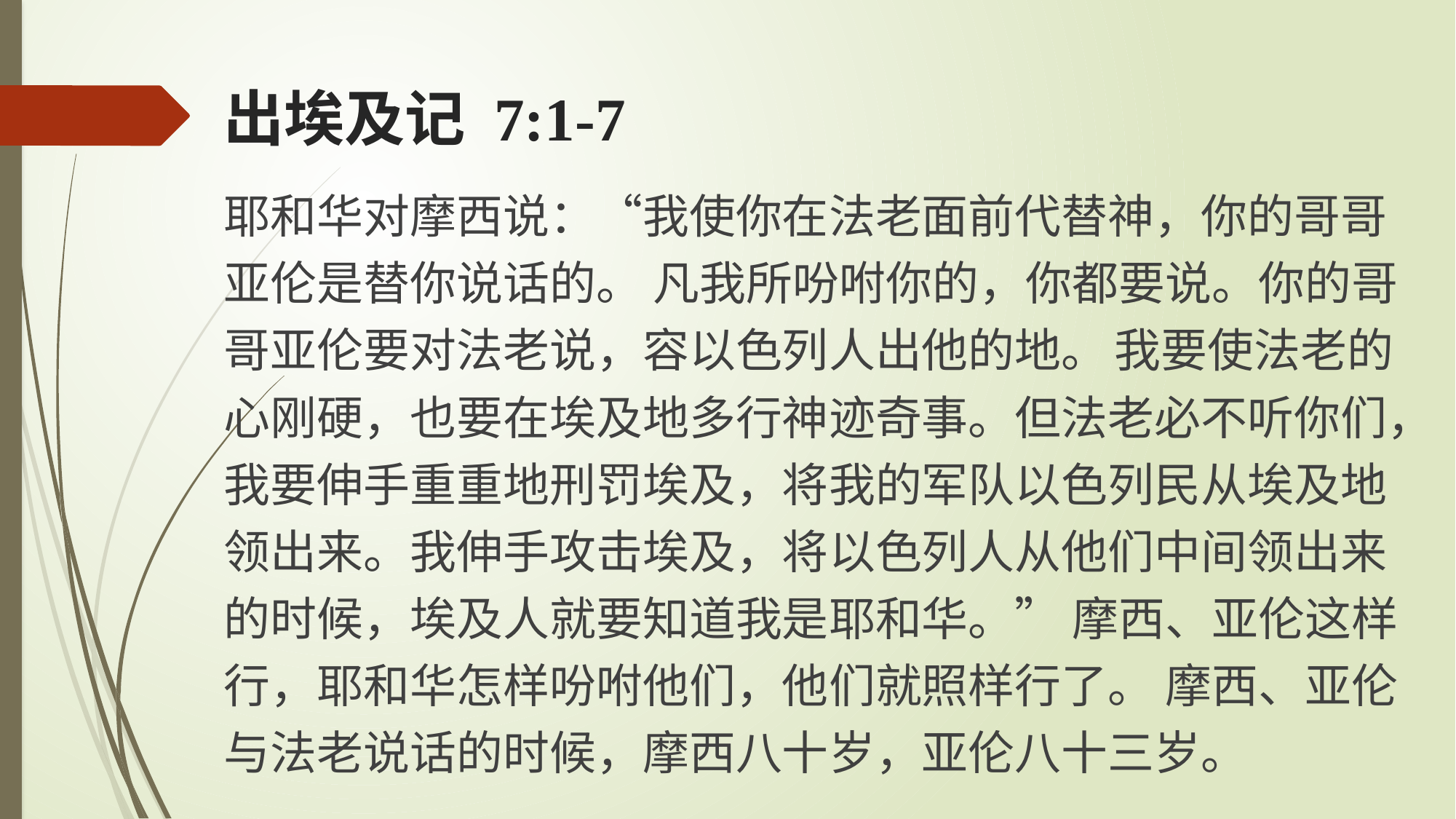

# 出埃及记 7:1-7
耶和华对摩西说：“我使你在法老面前代替神，你的哥哥亚伦是替你说话的。 凡我所吩咐你的，你都要说。你的哥哥亚伦要对法老说，容以色列人出他的地。 我要使法老的心刚硬，也要在埃及地多行神迹奇事。但法老必不听你们，我要伸手重重地刑罚埃及，将我的军队以色列民从埃及地领出来。我伸手攻击埃及，将以色列人从他们中间领出来的时候，埃及人就要知道我是耶和华。” 摩西、亚伦这样行，耶和华怎样吩咐他们，他们就照样行了。 摩西、亚伦与法老说话的时候，摩西八十岁，亚伦八十三岁。